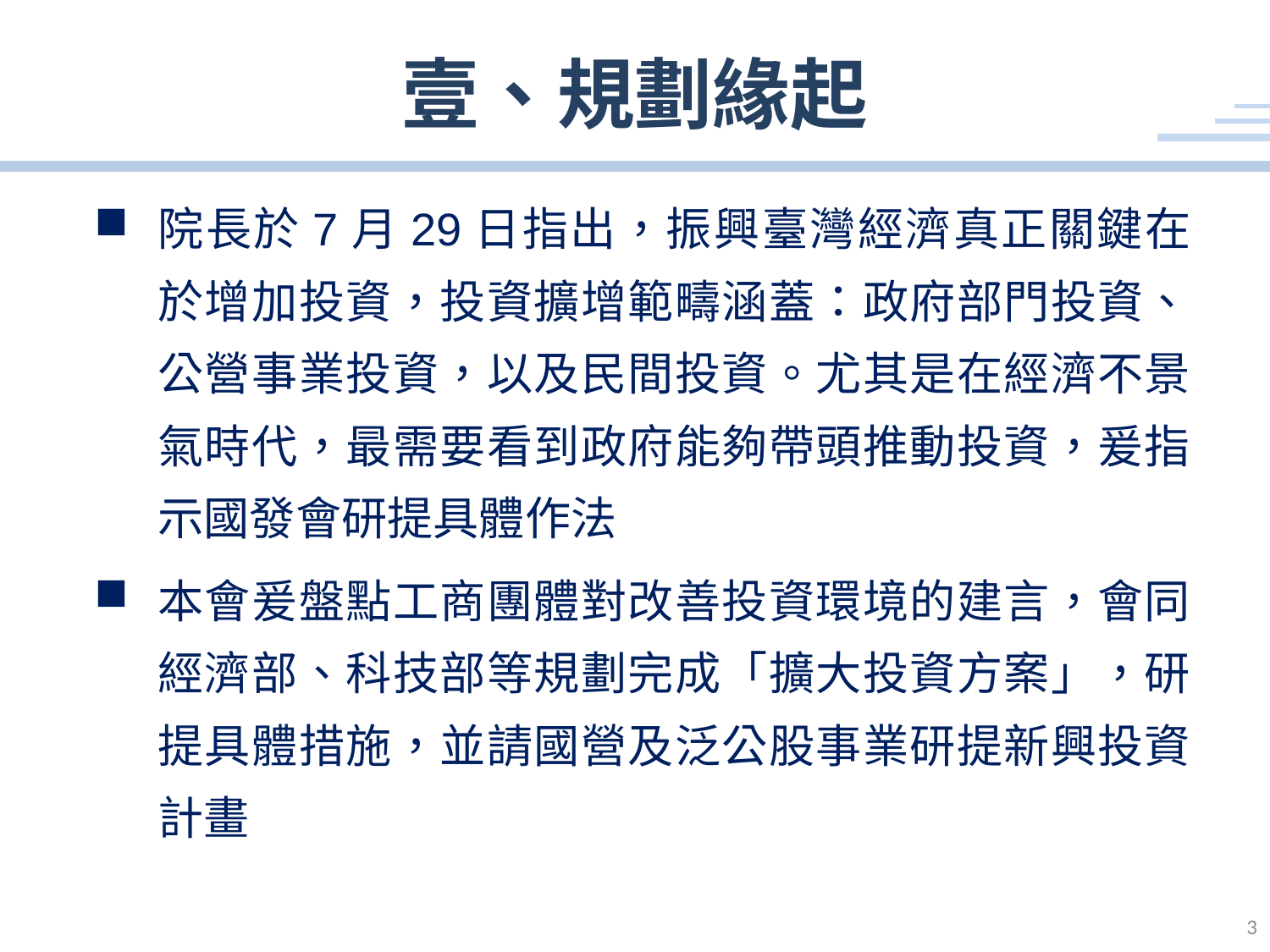

壹、規劃緣起
院長於7月29日指出，振興臺灣經濟真正關鍵在於增加投資，投資擴增範疇涵蓋：政府部門投資、公營事業投資，以及民間投資。尤其是在經濟不景氣時代，最需要看到政府能夠帶頭推動投資，爰指示國發會研提具體作法
本會爰盤點工商團體對改善投資環境的建言，會同經濟部、科技部等規劃完成「擴大投資方案」，研提具體措施，並請國營及泛公股事業研提新興投資計畫
3